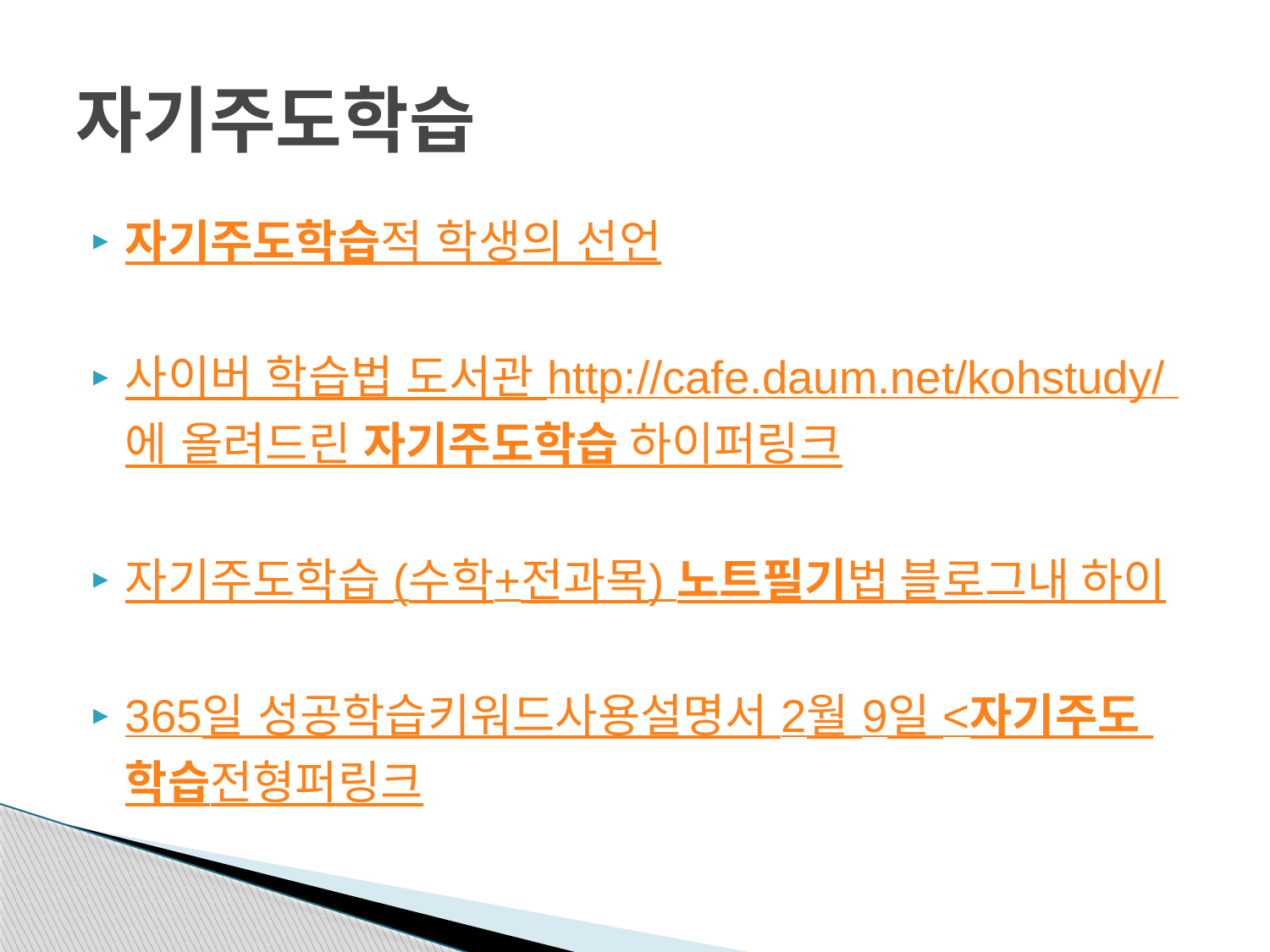

# 자기주도학습
자기주도학습적 학생의 선언

사이버 학습법 도서관 http://cafe.daum.net/kohstudy/ 에 올려드린 자기주도학습 하이퍼링크

자기주도학습 (수학+전과목) 노트필기법 블로그내 하이

365일 성공학습키워드사용설명서 2월 9일 <자기주도 학습전형퍼링크